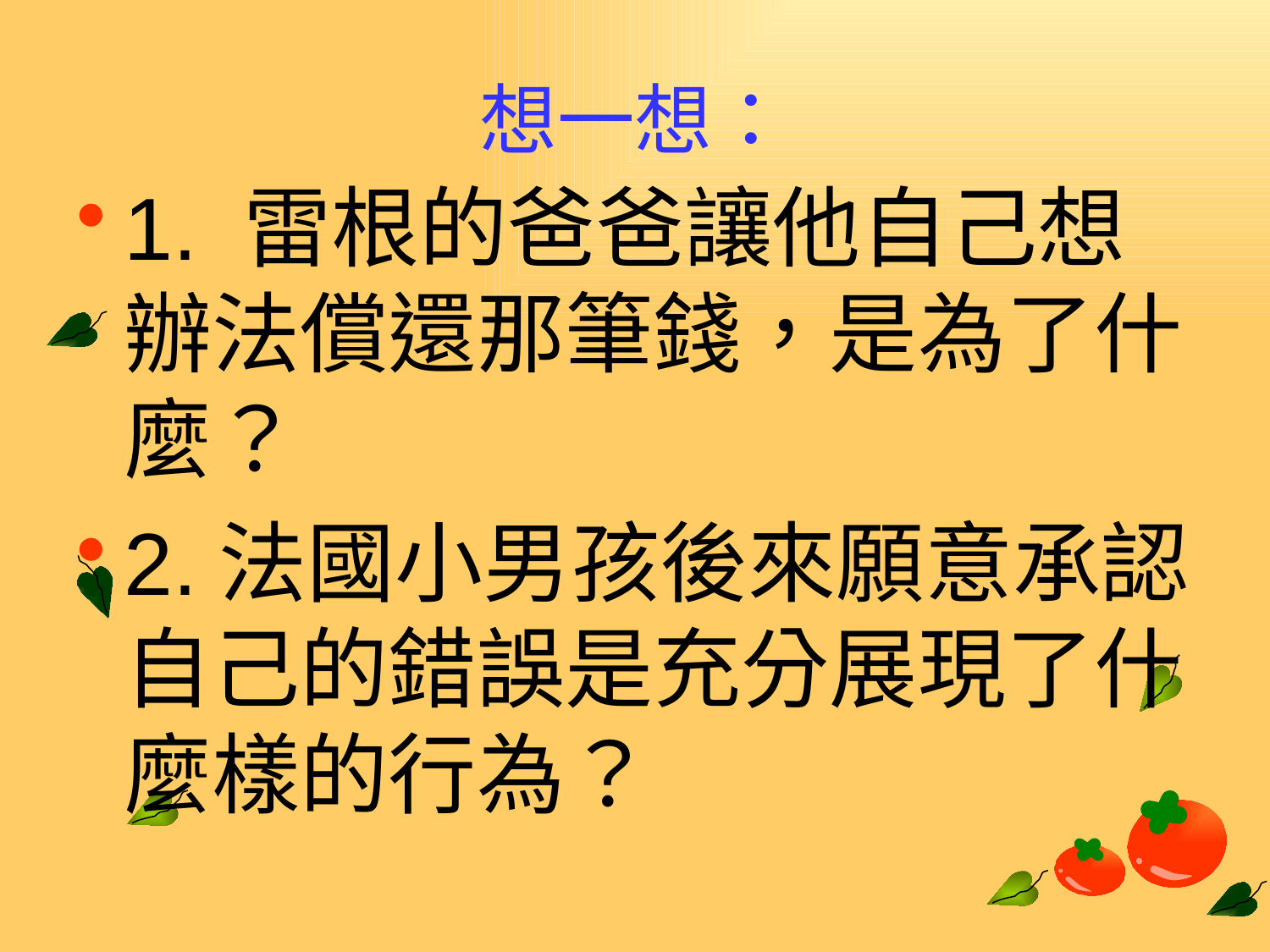

# 想一想：
1. 雷根的爸爸讓他自己想辦法償還那筆錢，是為了什麼？
2.法國小男孩後來願意承認自己的錯誤是充分展現了什麼樣的行為？